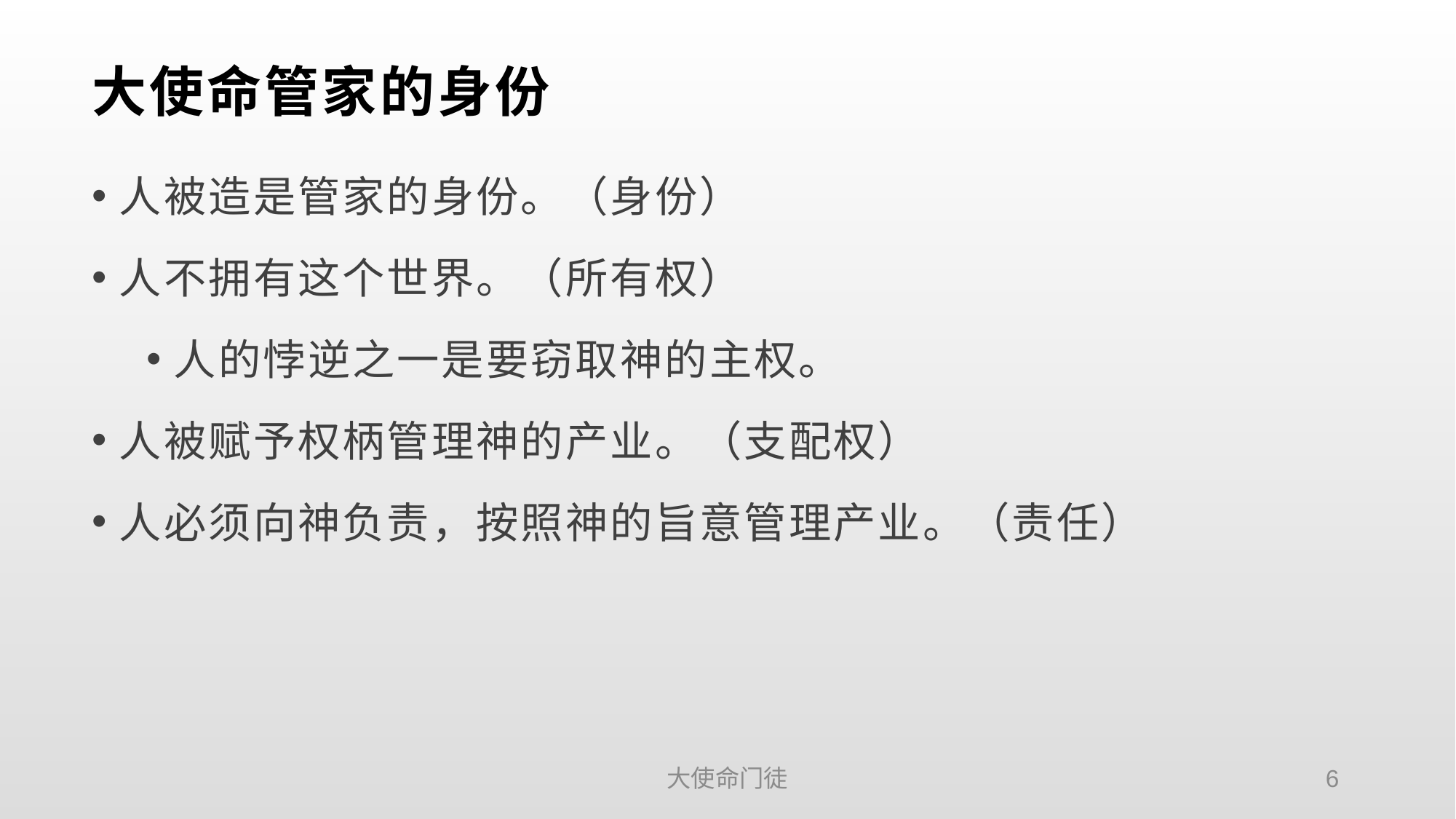

# 大使命管家的身份
人被造是管家的身份。（身份）
人不拥有这个世界。（所有权）
人的悖逆之一是要窃取神的主权。
人被赋予权柄管理神的产业。（支配权）
人必须向神负责，按照神的旨意管理产业。（责任）
大使命门徒
6